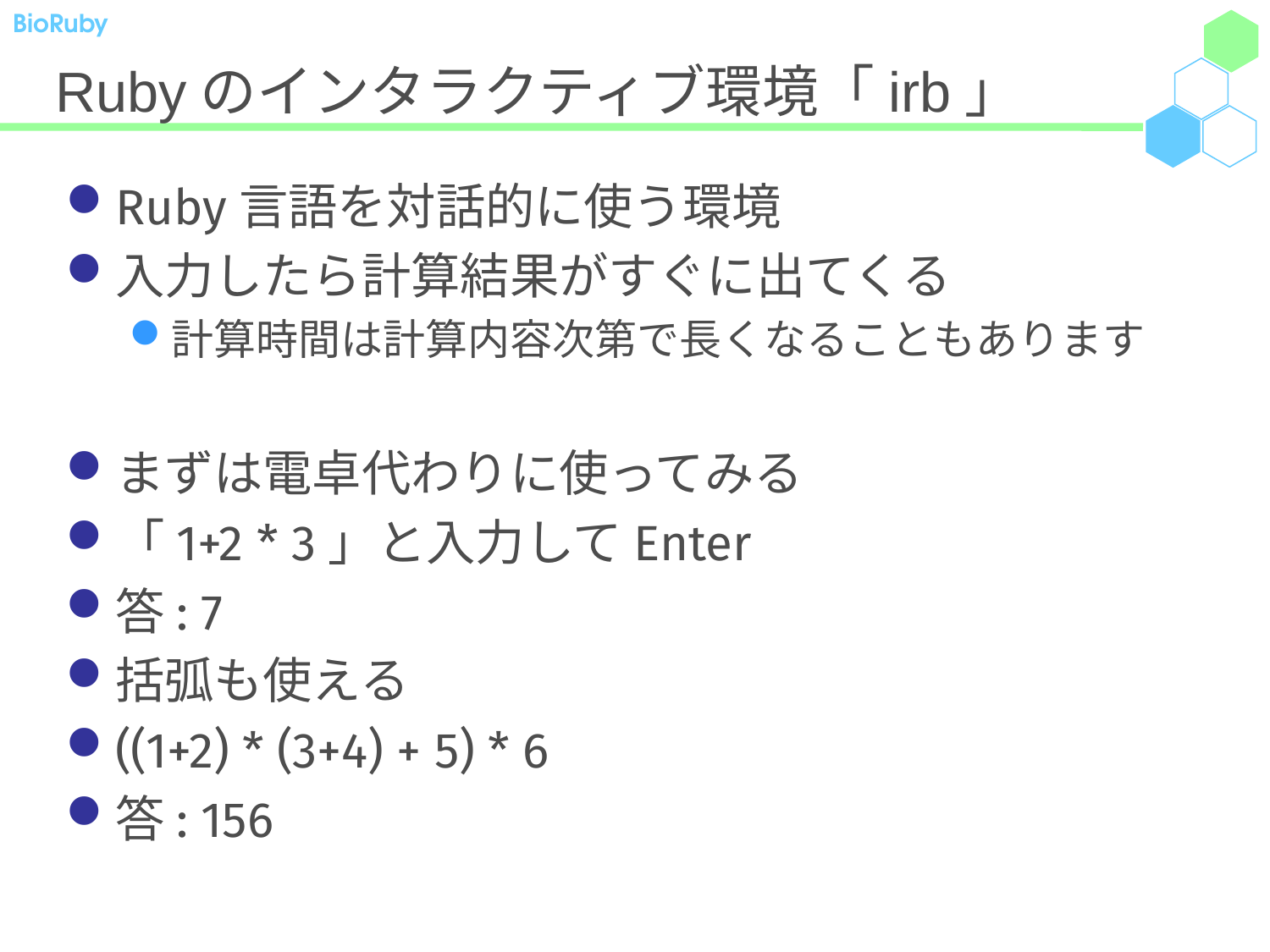

# Rubyのインタラクティブ環境「irb」
Ruby言語を対話的に使う環境
入力したら計算結果がすぐに出てくる
計算時間は計算内容次第で長くなることもあります

まずは電卓代わりに使ってみる
「1+2 * 3」と入力してEnter
答: 7
括弧も使える
((1+2) * (3+4) + 5) * 6
答: 156